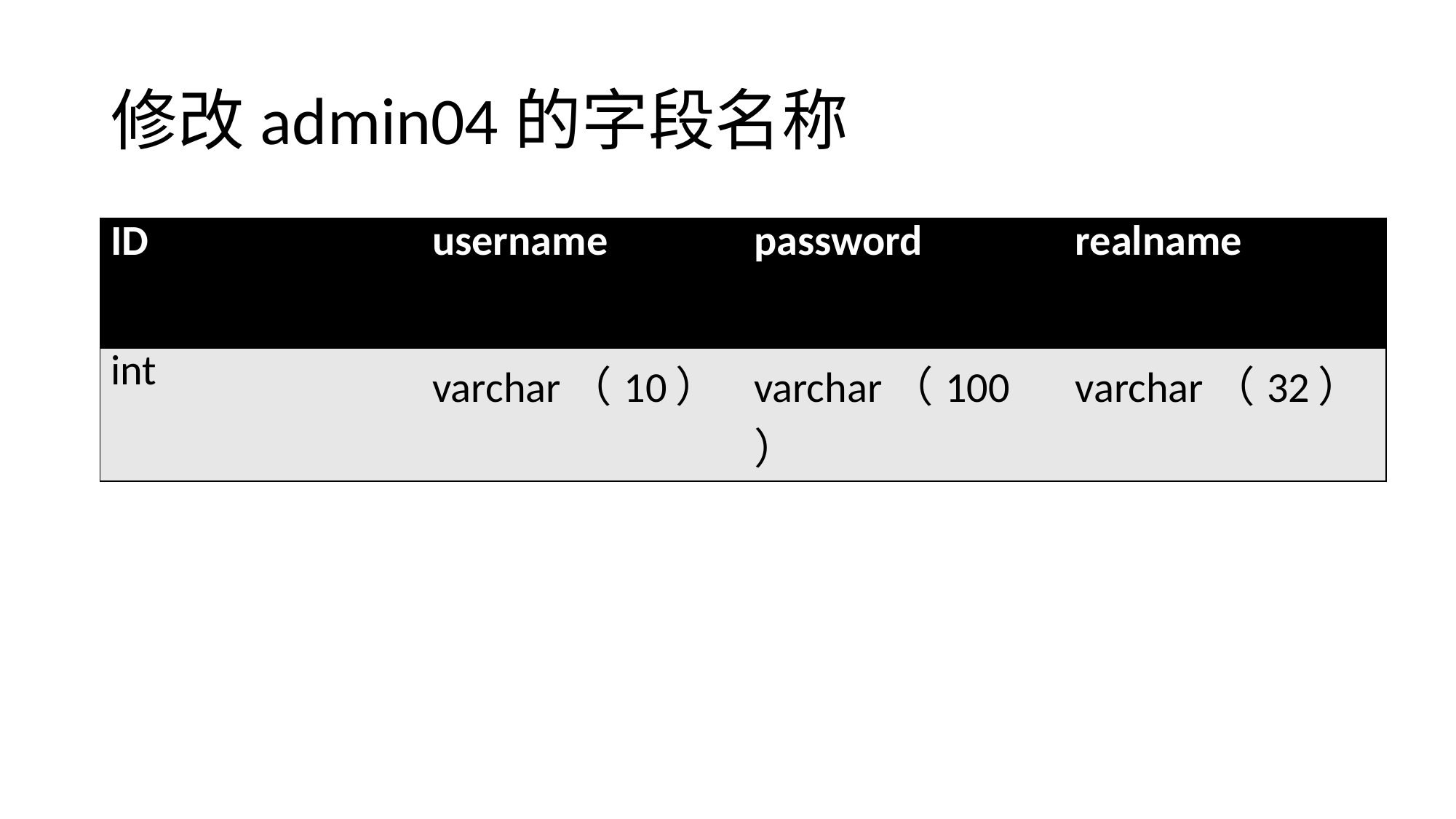

# 修改admin04的字段名称
| ID | username | password | realname |
| --- | --- | --- | --- |
| int | varchar（10） | varchar（100） | varchar（32） |